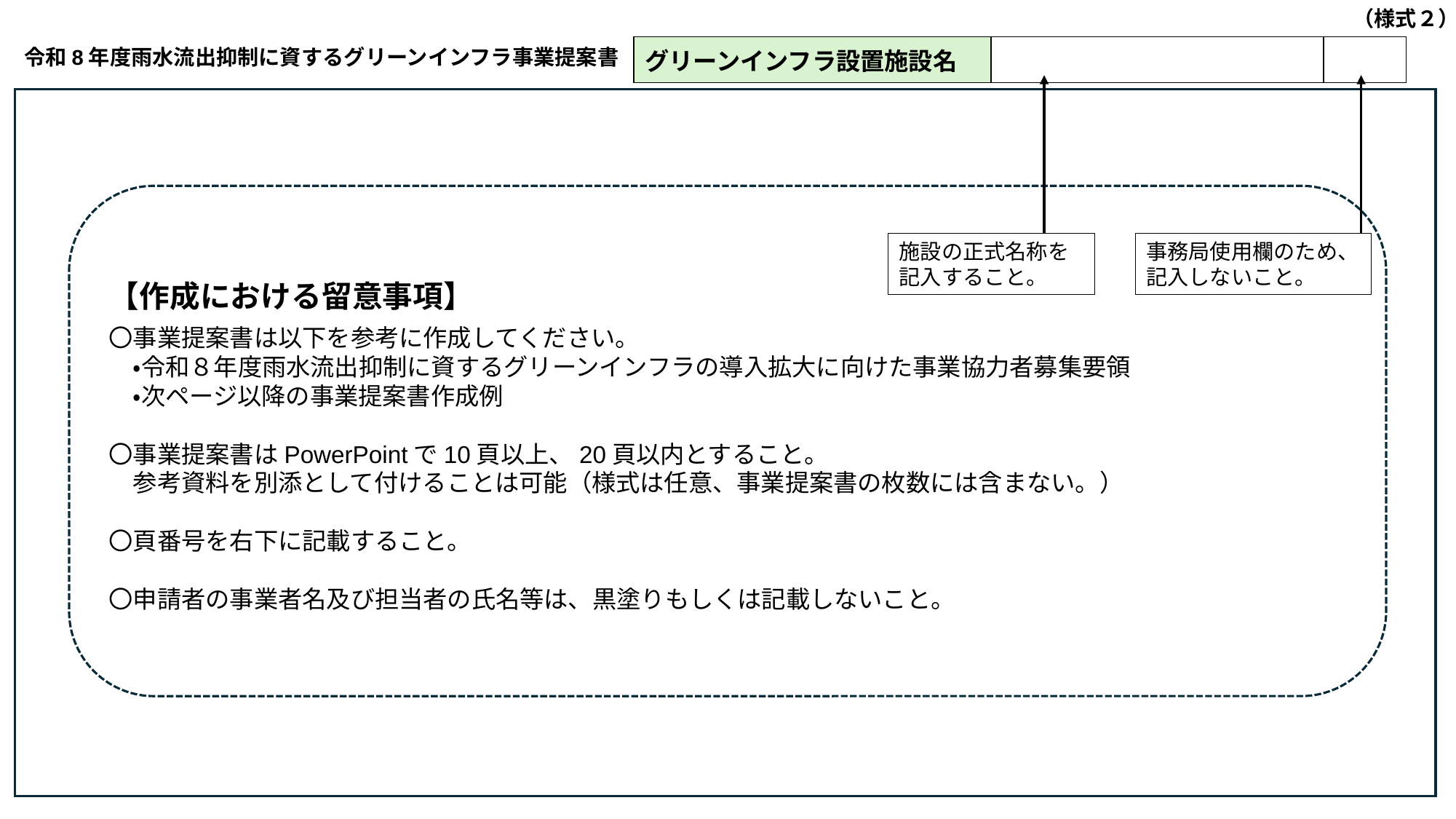

（様式２）
| グリーンインフラ設置施設名 |  |  |
| --- | --- | --- |
令和8年度雨水流出抑制に資するグリーンインフラ事業提案書

施設の正式名称を
記入すること。
事務局使用欄のため、
記入しないこと。
【作成における留意事項】
〇事業提案書は以下を参考に作成してください。
　・令和８年度雨水流出抑制に資するグリーンインフラの導入拡大に向けた事業協力者募集要領
　・次ページ以降の事業提案書作成例

〇事業提案書はPowerPointで10頁以上、20頁以内とすること。
　参考資料を別添として付けることは可能（様式は任意、事業提案書の枚数には含まない。）

〇頁番号を右下に記載すること。

〇申請者の事業者名及び担当者の氏名等は、黒塗りもしくは記載しないこと。